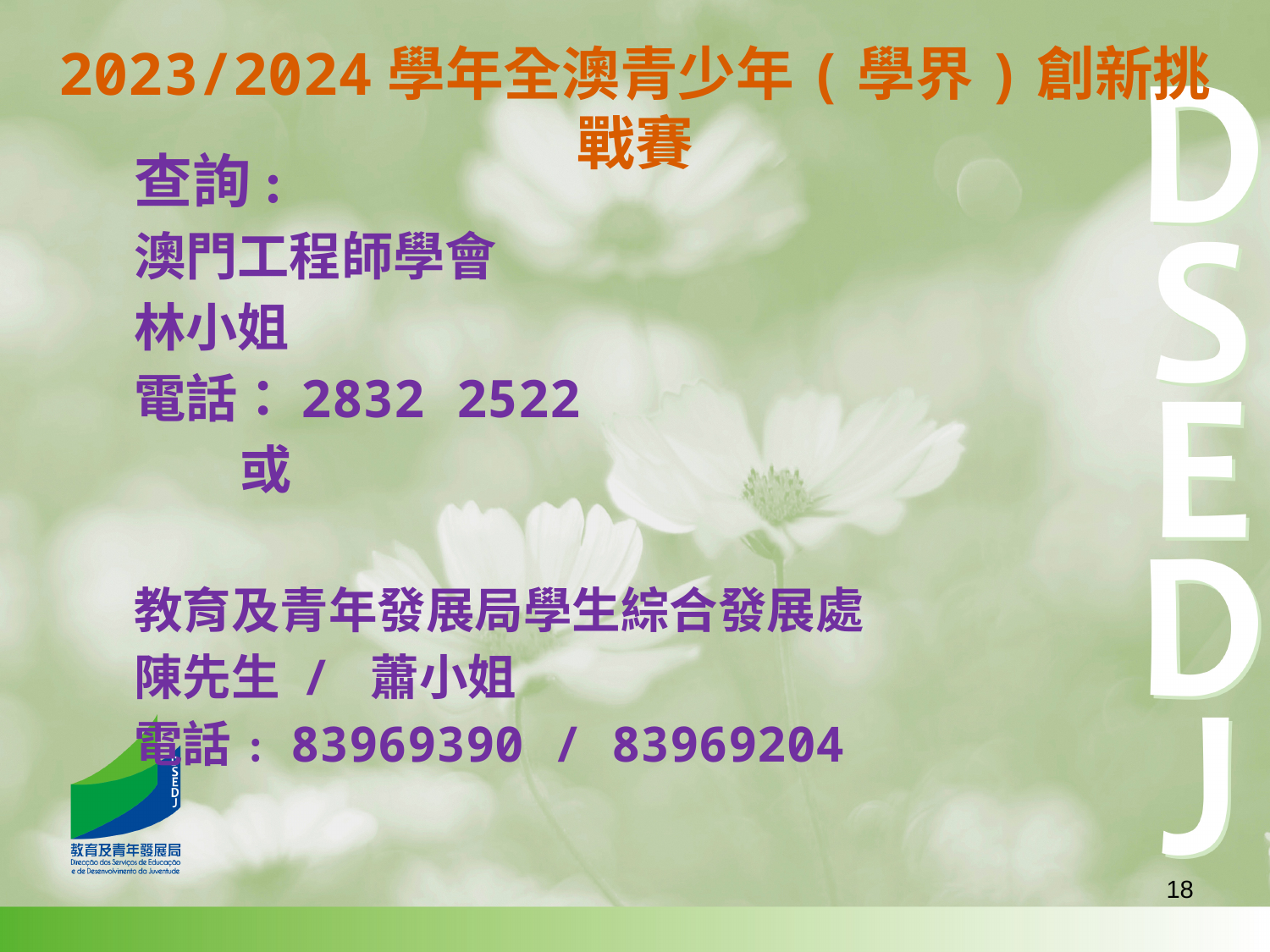

2023/2024學年全澳青少年(學界)創新挑戰賽
查詢:
澳門工程師學會
林小姐
電話：2832 2522
        或

教育及青年發展局學生綜合發展處
陳先生 / 蕭小姐
電話﹕83969390 / 83969204

18